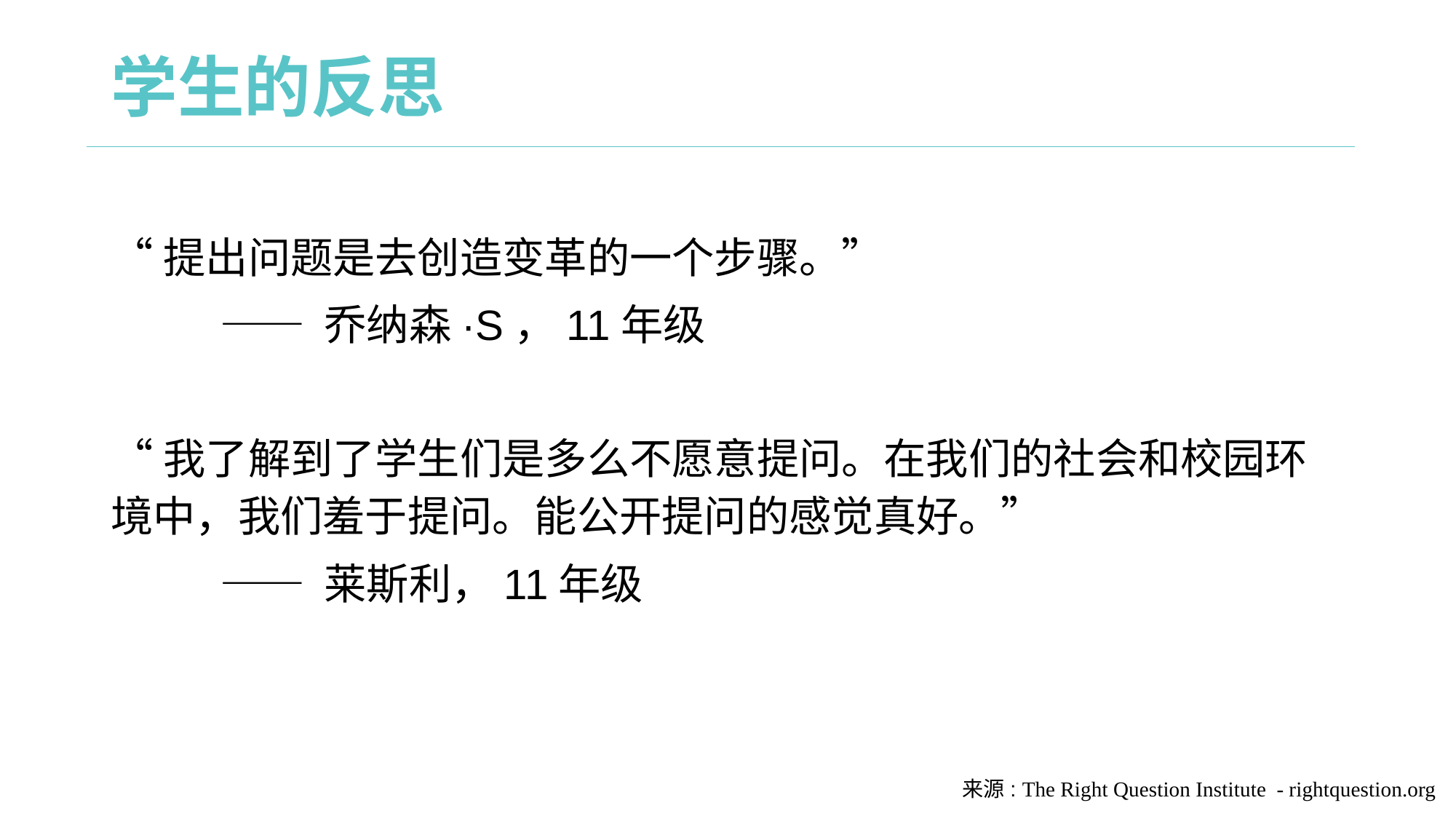

# 学生的反思
“提出问题是去创造变革的一个步骤。”
	—— 乔纳森·S，11年级

“我了解到了学生们是多么不愿意提问。在我们的社会和校园环境中，我们羞于提问。能公开提问的感觉真好。”
	—— 莱斯利，11年级